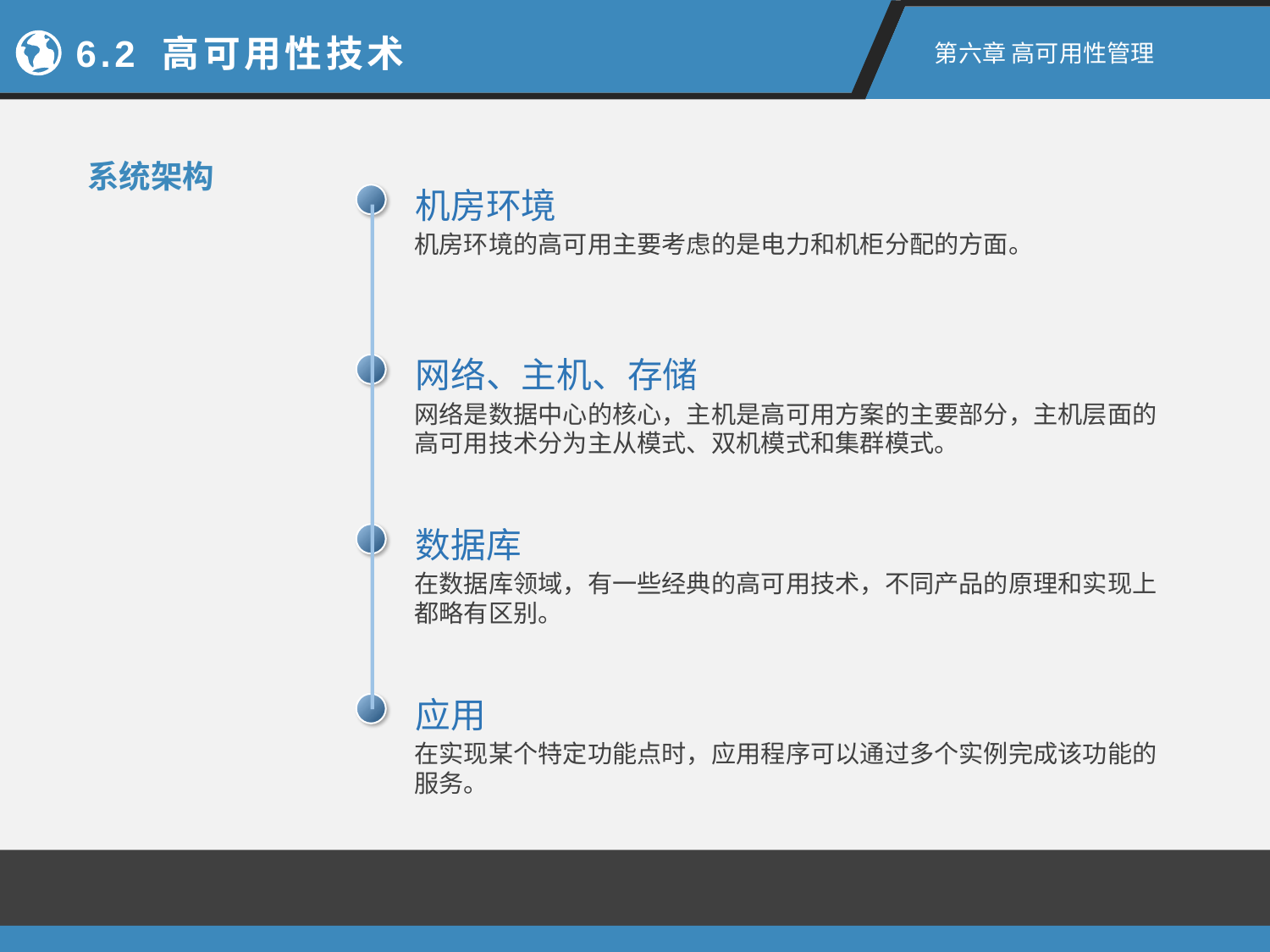

6.2 高可用性技术

第六章 高可用性管理
系统架构
机房环境

机房环境的高可用主要考虑的是电力和机柜分配的方面。

网络、主机、存储

网络是数据中心的核心，主机是高可用方案的主要部分，主机层面的高可用技术分为主从模式、双机模式和集群模式。
数据库

在数据库领域，有一些经典的高可用技术，不同产品的原理和实现上都略有区别。
应用

在实现某个特定功能点时，应用程序可以通过多个实例完成该功能的服务。